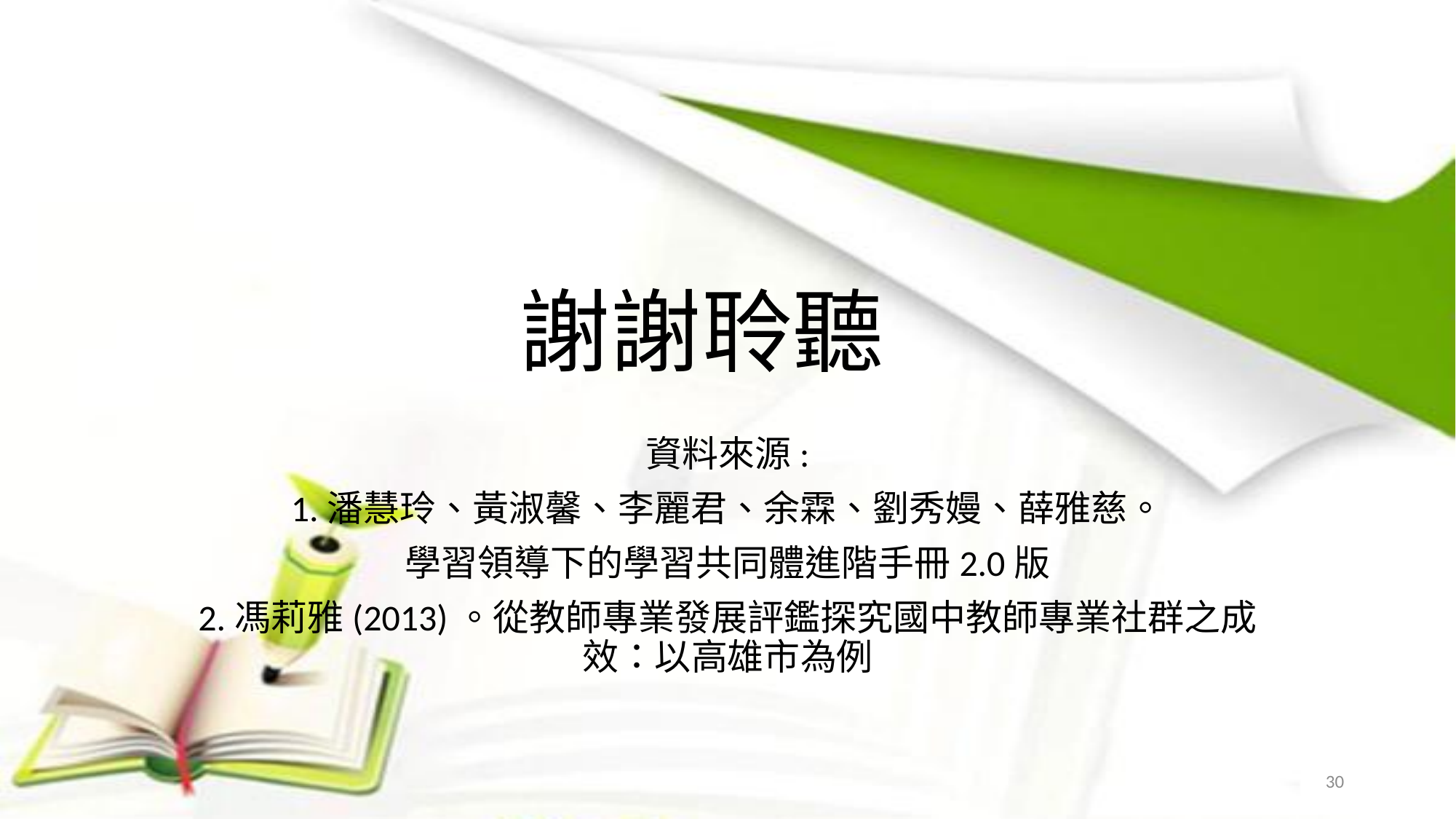

# 謝謝聆聽
資料來源:
1.潘慧玲、黃淑馨、李麗君、余霖、劉秀嫚、薛雅慈。
學習領導下的學習共同體進階手冊2.0版
2.馮莉雅(2013)。從教師專業發展評鑑探究國中教師專業社群之成效：以高雄市為例
30